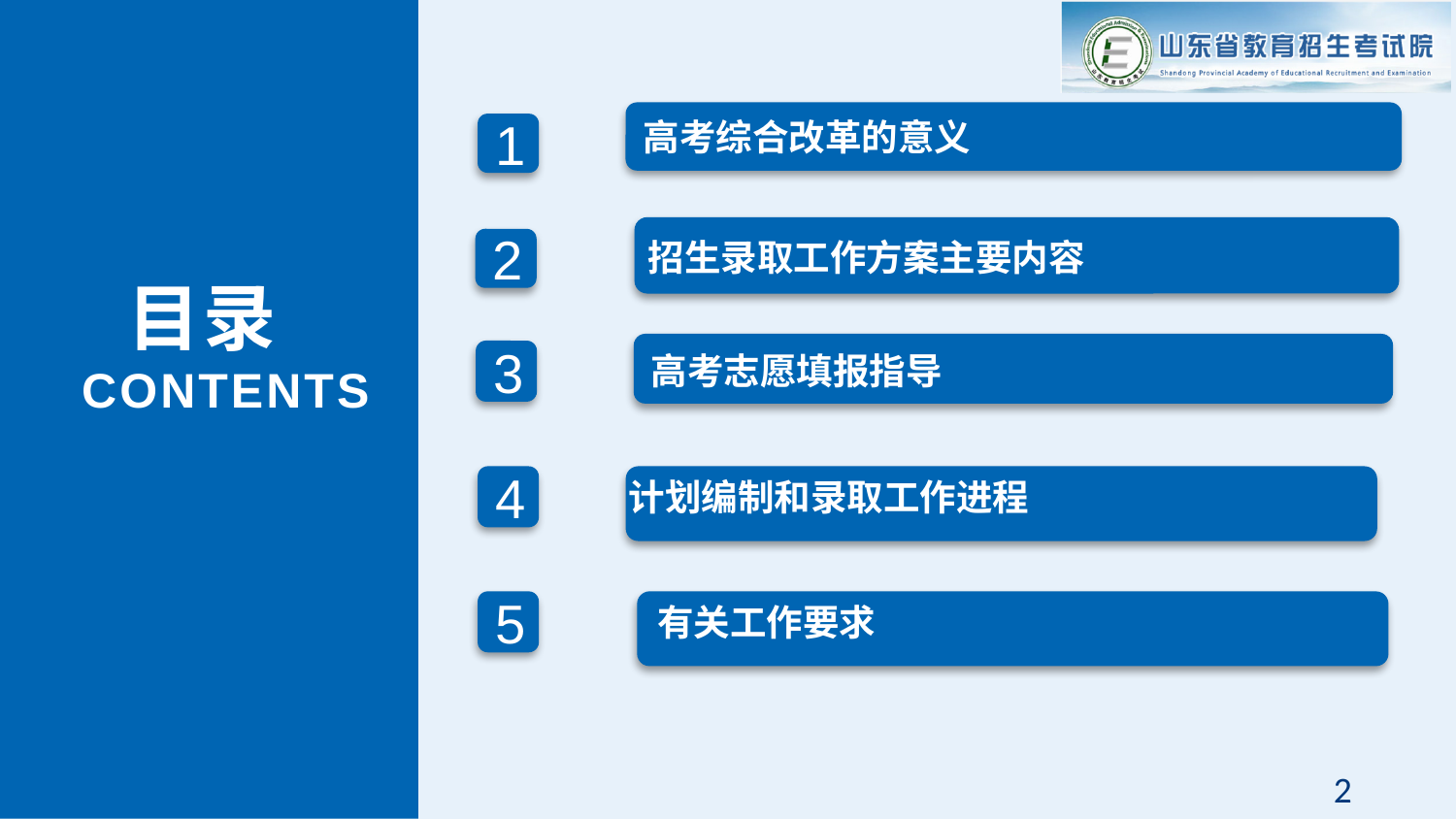

高考综合改革的意义

1

招生录取工作方案主要内容
2
目录
CONTENTS

3
高考志愿填报指导
4

计划编制和录取工作进程
5

 有关工作要求